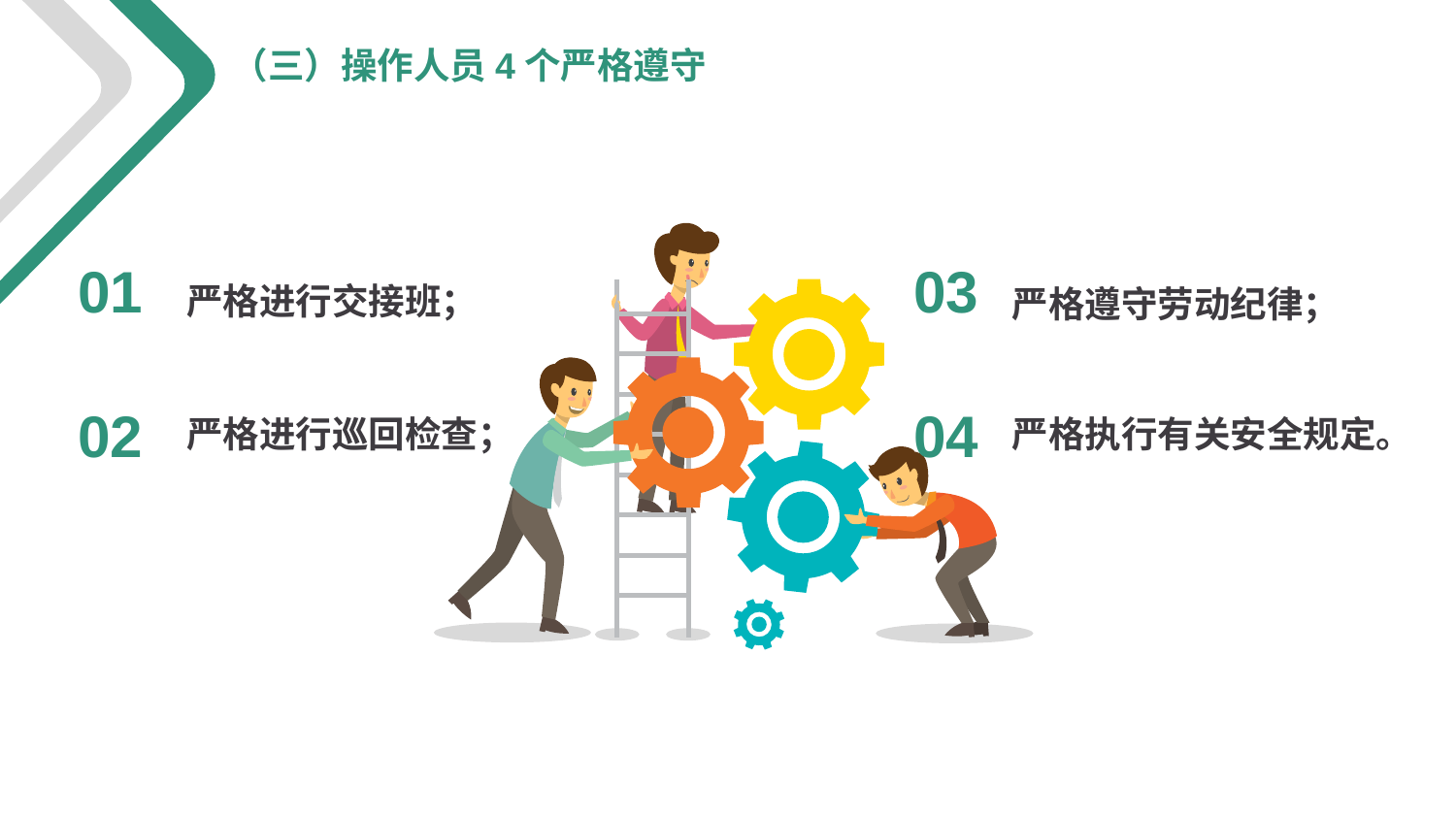

（三）操作人员4个严格遵守

01
03
04

严格进行交接班；

严格遵守劳动纪律；

02

严格进行巡回检查；

严格执行有关安全规定。